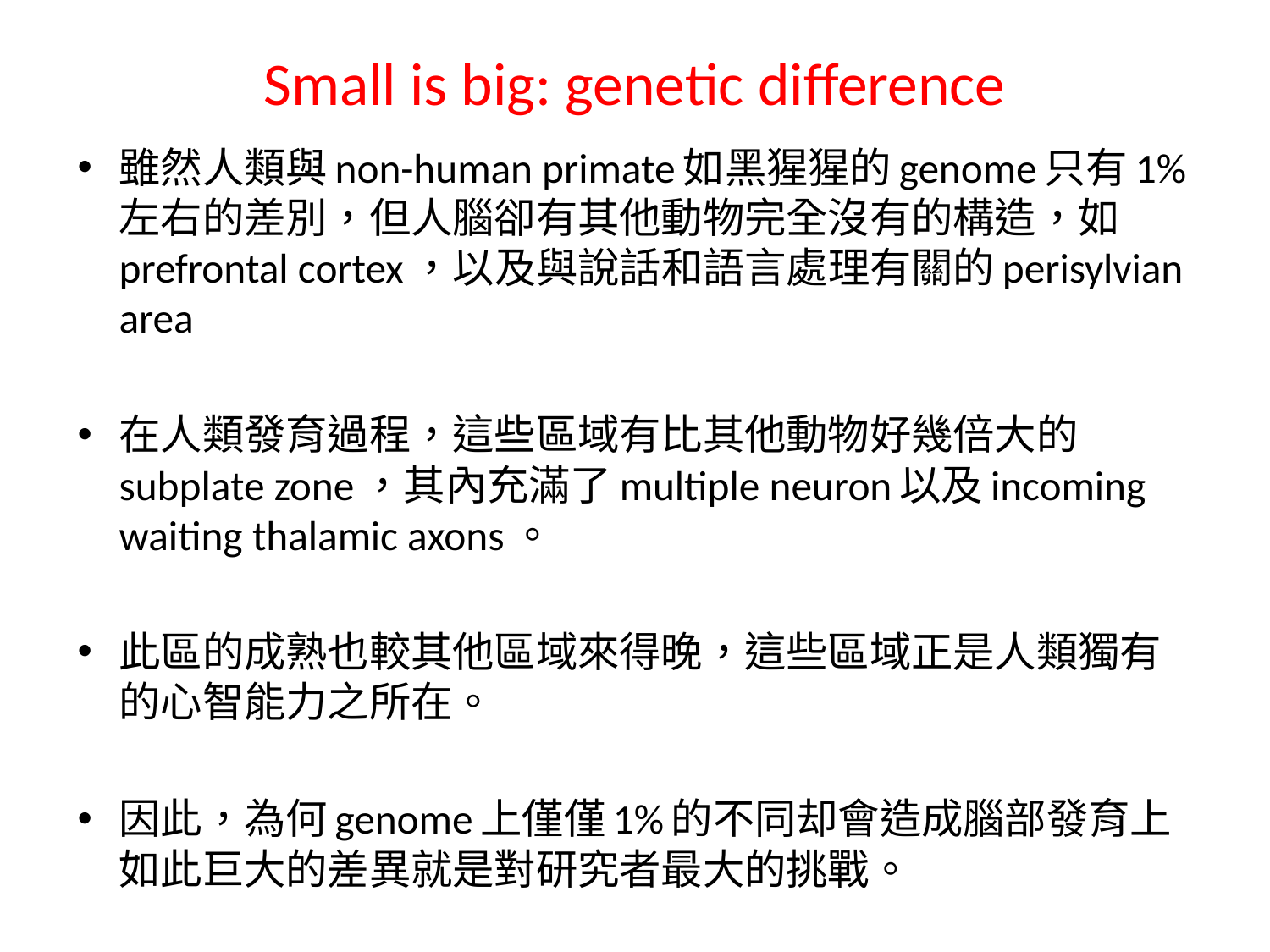

# Small is big: genetic difference

雖然人類與non-human primate如黑猩猩的genome只有1%左右的差別，但人腦卻有其他動物完全沒有的構造，如prefrontal cortex，以及與說話和語言處理有關的perisylvian area

在人類發育過程，這些區域有比其他動物好幾倍大的subplate zone，其內充滿了multiple neuron以及incoming waiting thalamic axons。

此區的成熟也較其他區域來得晚，這些區域正是人類獨有的心智能力之所在。

因此，為何genome上僅僅1%的不同却會造成腦部發育上如此巨大的差異就是對研究者最大的挑戰。